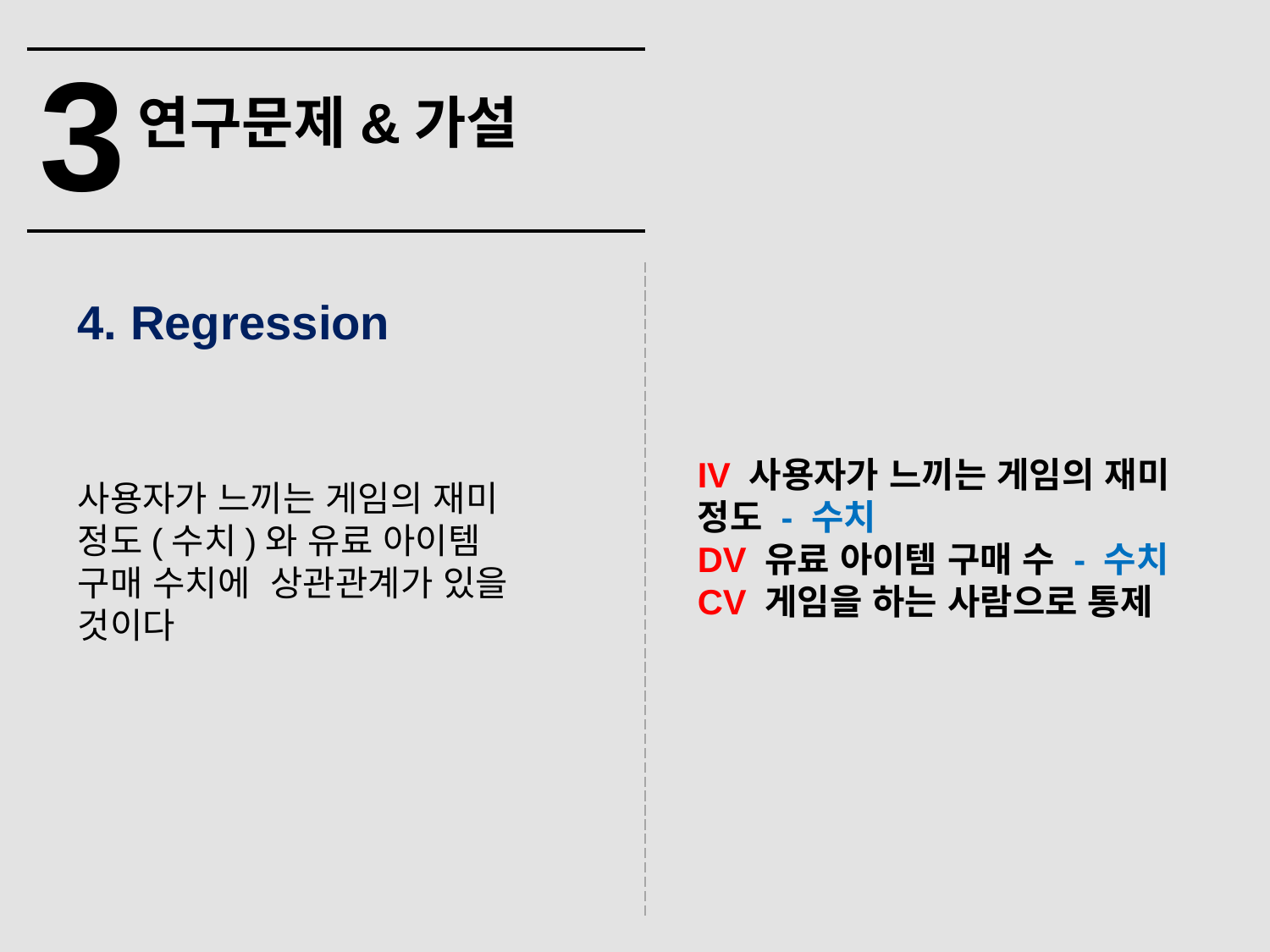

3
연구문제&가설
4. Regression

사용자가 느끼는 게임의 재미 정도(수치)와 유료 아이템 구매 수치에  상관관계가 있을 것이다
IV 사용자가 느끼는 게임의 재미 정도 - 수치
DV 유료 아이템 구매 수 - 수치
CV 게임을 하는 사람으로 통제